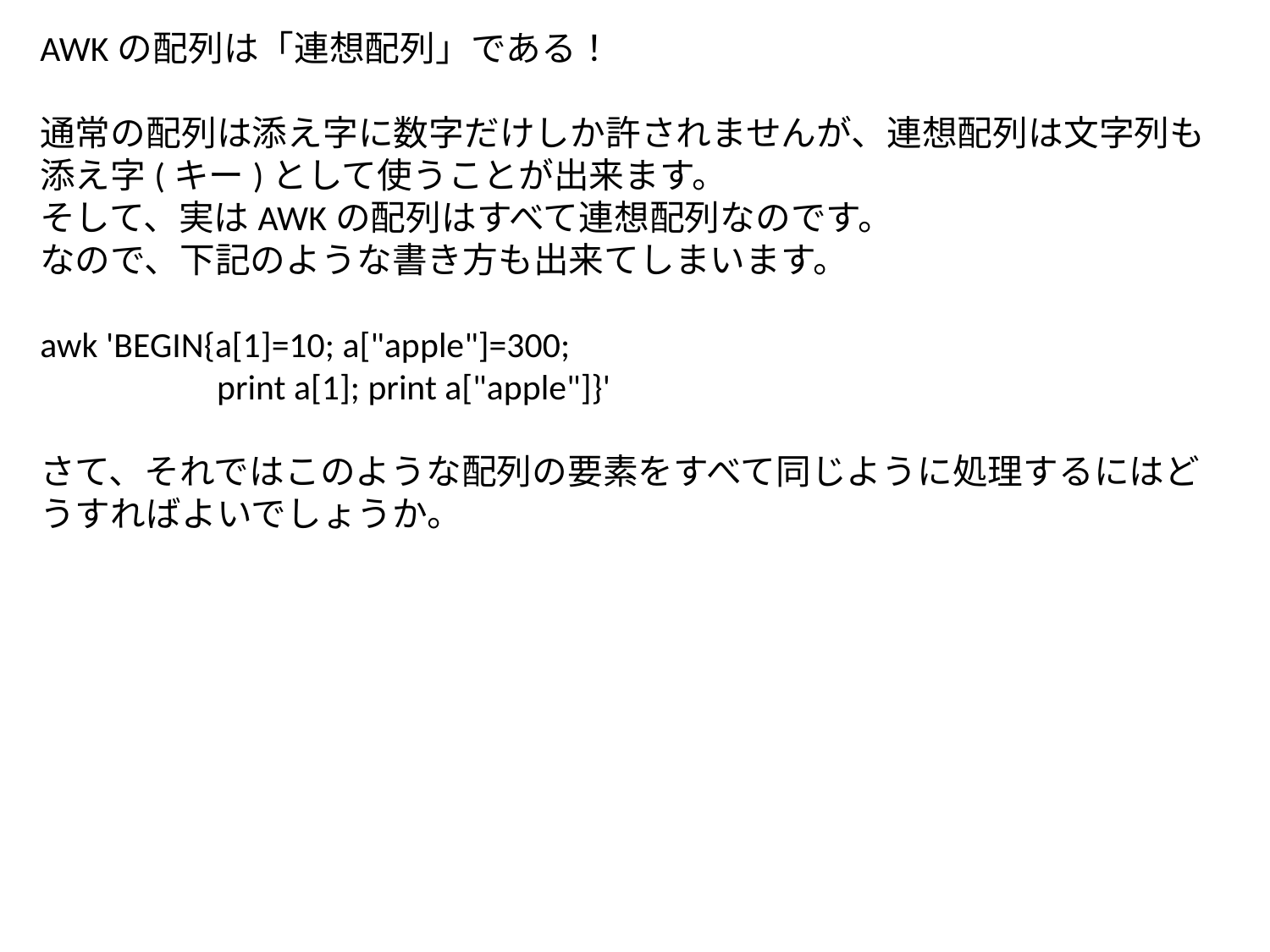

AWKの配列は「連想配列」である！

通常の配列は添え字に数字だけしか許されませんが、連想配列は文字列も添え字(キー)として使うことが出来ます。
そして、実はAWKの配列はすべて連想配列なのです。
なので、下記のような書き方も出来てしまいます。

awk 'BEGIN{a[1]=10; a["apple"]=300;
                      print a[1]; print a["apple"]}'

さて、それではこのような配列の要素をすべて同じように処理するにはどうすればよいでしょうか。